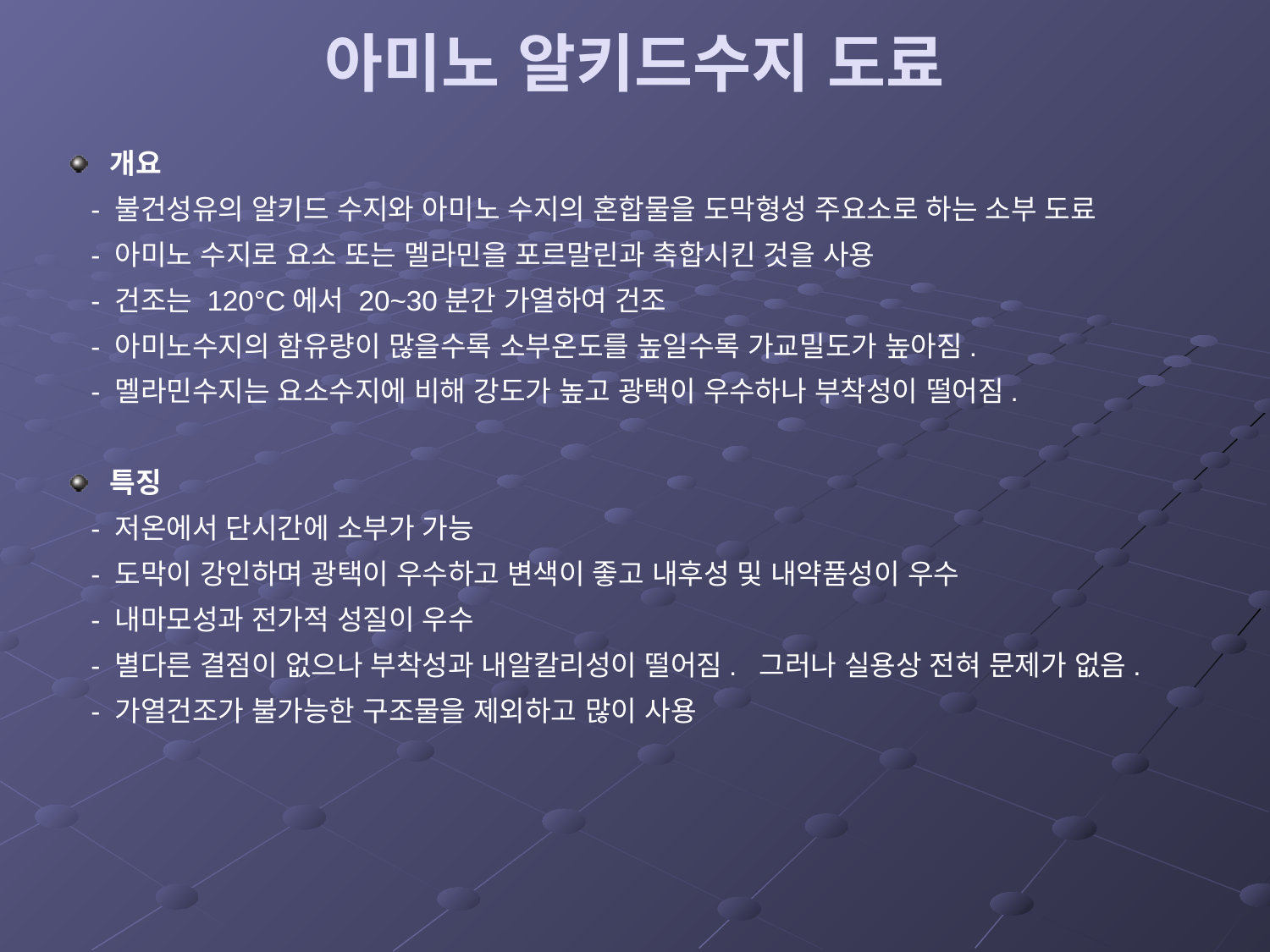

# 아미노 알키드수지 도료
개요
   - 불건성유의 알키드 수지와 아미노 수지의 혼합물을 도막형성 주요소로 하는 소부 도료
   - 아미노 수지로 요소 또는 멜라민을 포르말린과 축합시킨 것을 사용
   - 건조는 120°C에서 20~30분간 가열하여 건조
   - 아미노수지의 함유량이 많을수록 소부온도를 높일수록 가교밀도가 높아짐.
   - 멜라민수지는 요소수지에 비해 강도가 높고 광택이 우수하나 부착성이 떨어짐.

특징
   - 저온에서 단시간에 소부가 가능
   - 도막이 강인하며 광택이 우수하고 변색이 좋고 내후성 및 내약품성이 우수
   - 내마모성과 전가적 성질이 우수
   - 별다른 결점이 없으나 부착성과 내알칼리성이 떨어짐.  그러나 실용상 전혀 문제가 없음.
   - 가열건조가 불가능한 구조물을 제외하고 많이 사용